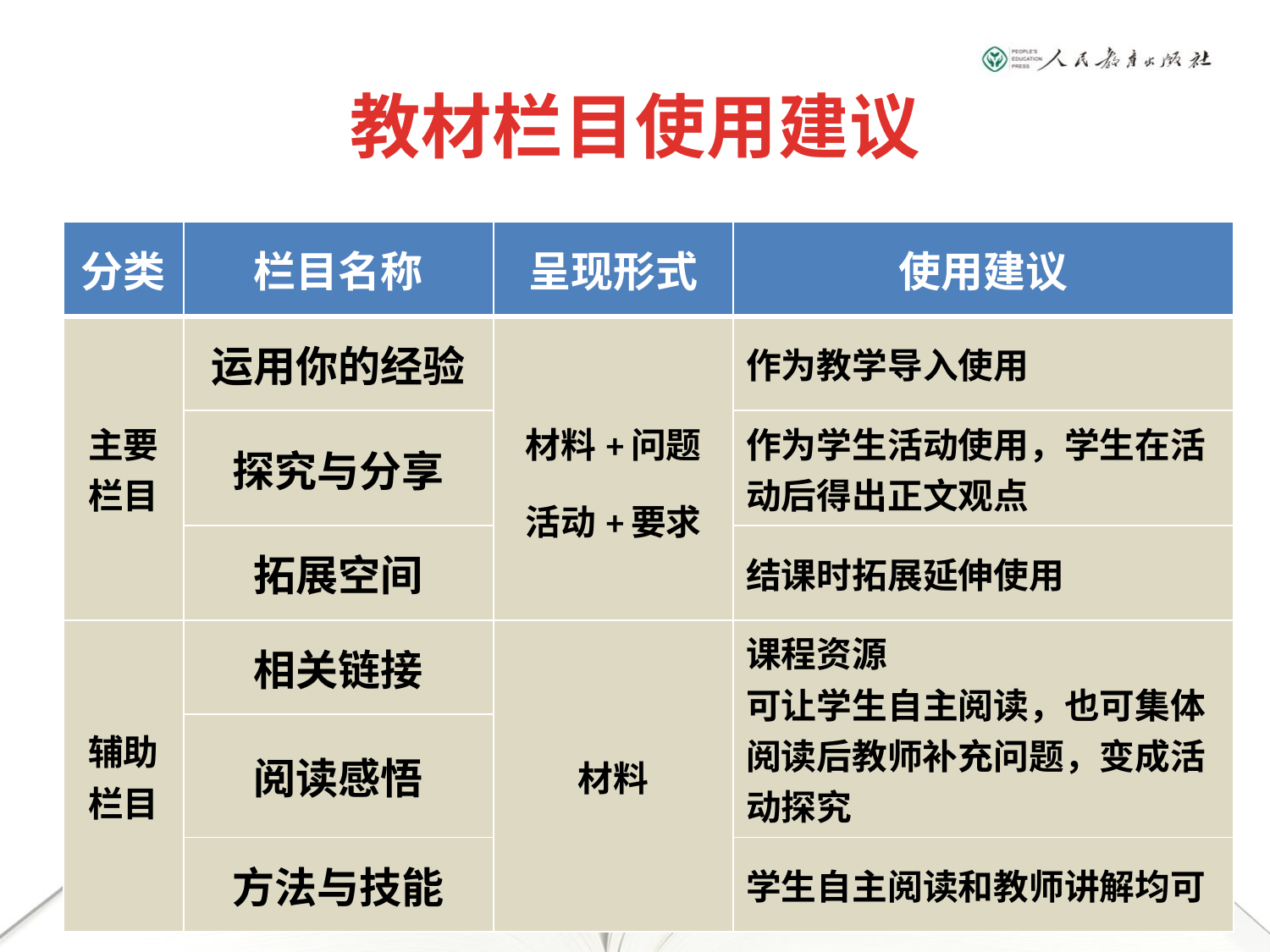

# 教材栏目使用建议
| 分类 | 栏目名称 | 呈现形式 | 使用建议 |
| --- | --- | --- | --- |
| 主要 栏目 | 运用你的经验 | 材料+问题 活动+要求 | 作为教学导入使用 |
|  | 探究与分享 |  | 作为学生活动使用，学生在活动后得出正文观点 |
|  | 拓展空间 |  | 结课时拓展延伸使用 |
| 辅助 栏目 | 相关链接 | 材料 | 课程资源 可让学生自主阅读，也可集体阅读后教师补充问题，变成活动探究 |
|  | 阅读感悟 |  |  |
|  | 方法与技能 |  | 学生自主阅读和教师讲解均可 |